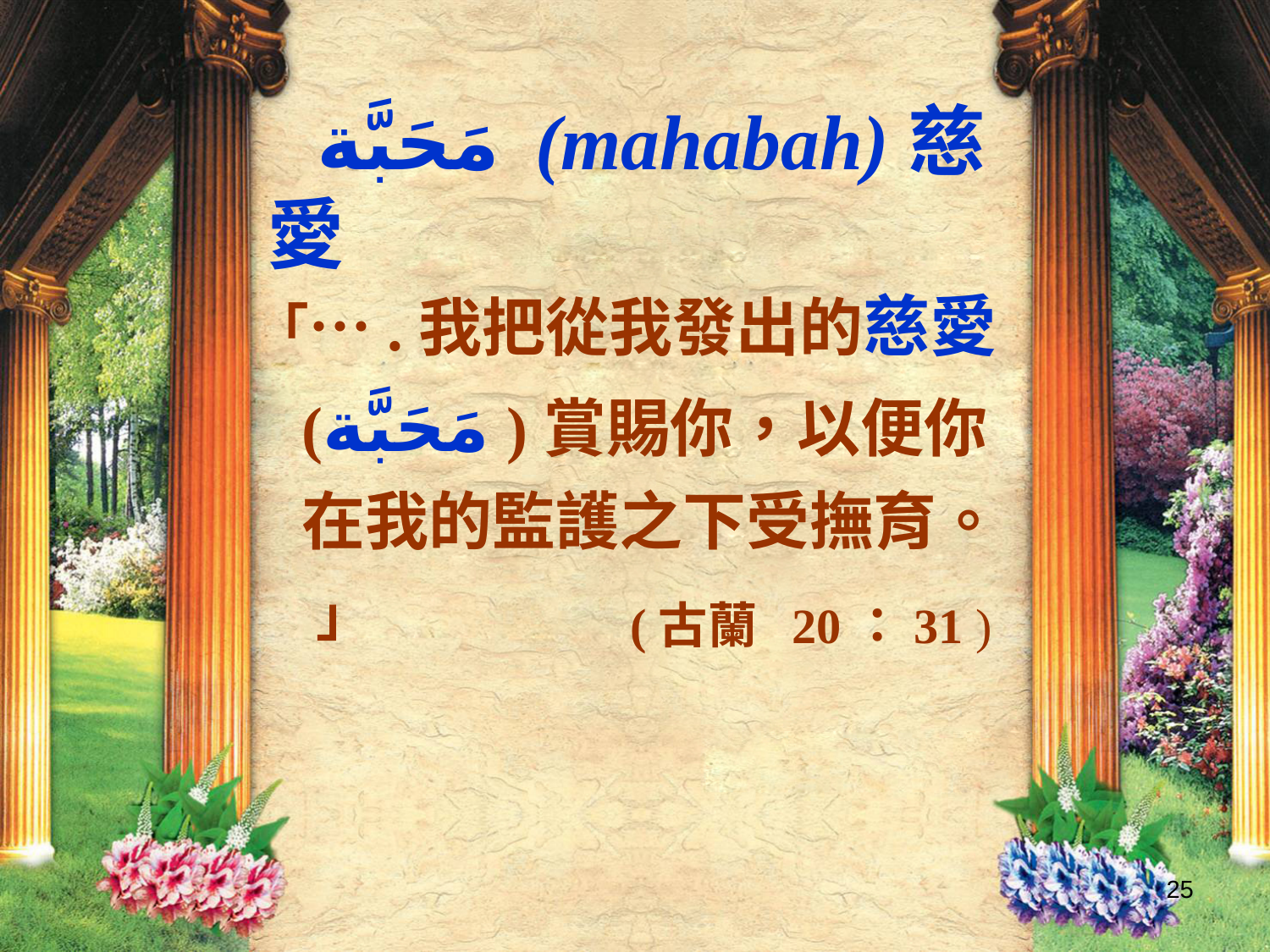

مَحَبَّة  (mahabah)慈愛
「….我把從我發出的慈愛(مَحَبَّة )賞賜你，以便你在我的監護之下受撫育。 」
(古蘭  20：31 )

25